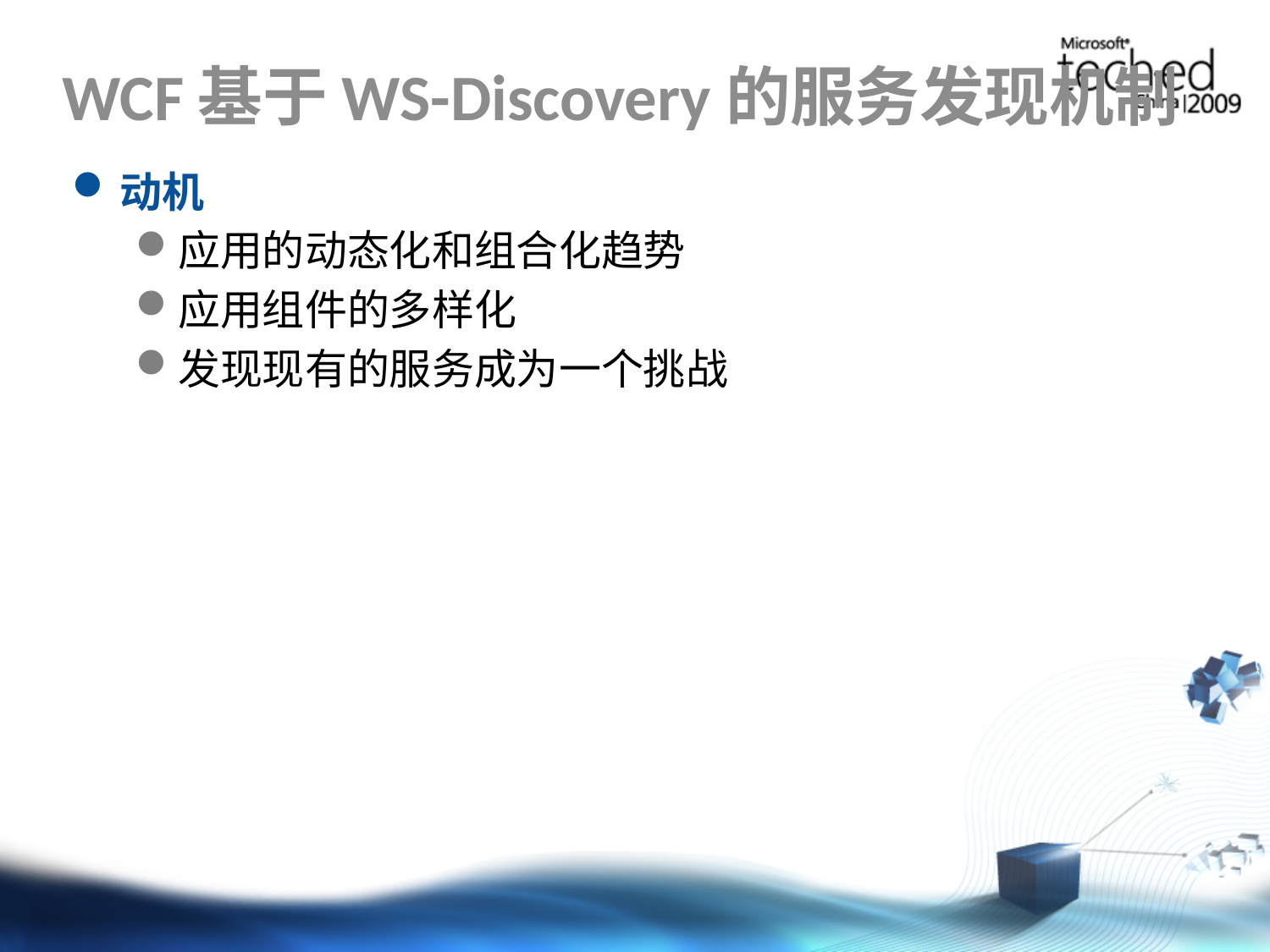

# WCF基于WS-Discovery的服务发现机制
动机
应用的动态化和组合化趋势
应用组件的多样化
发现现有的服务成为一个挑战